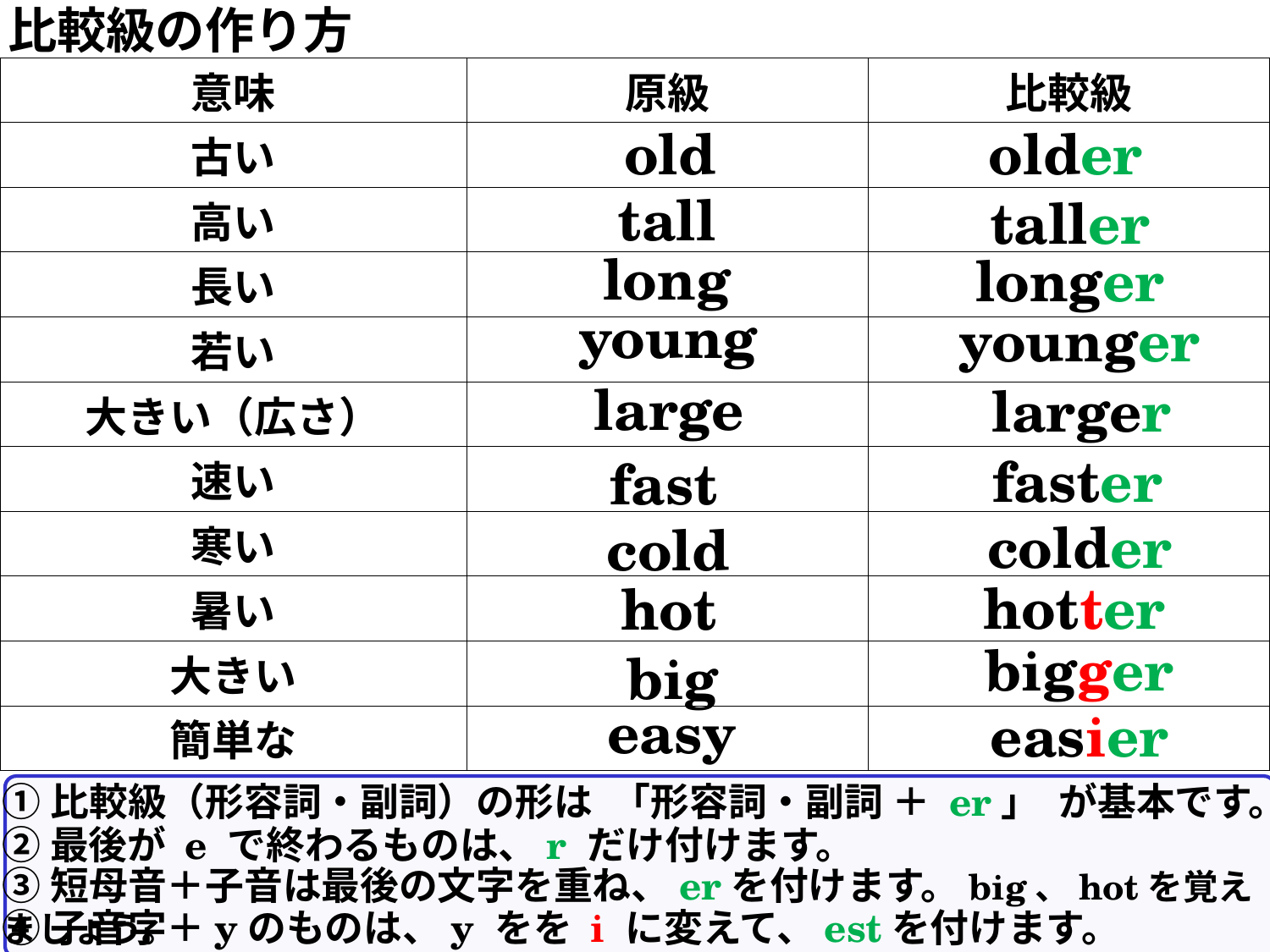

比較級の作り方
| 意味 | 原級 | 比較級 |
| --- | --- | --- |
| 古い |  |  |
| 高い |  |  |
| 長い |  |  |
| 若い |  |  |
| 大きい（広さ） |  |  |
| 速い |  |  |
| 寒い |  |  |
| 暑い |  |  |
| 大きい |  |  |
| 簡単な |  |  |
older
old
tall
taller
long
longer
young
younger
large
larger
faster
fast
colder
cold
hotter
hot
bigger
big
easy
easier
①比較級（形容詞・副詞）の形は　｢形容詞・副詞 ＋ er｣　が基本です。

②最後が e で終わるものは、r だけ付けます。
③短母音＋子音は最後の文字を重ね、erを付けます。big、hotを覚えましょう。
④子音字＋yのものは、y をを i に変えて、estを付けます。